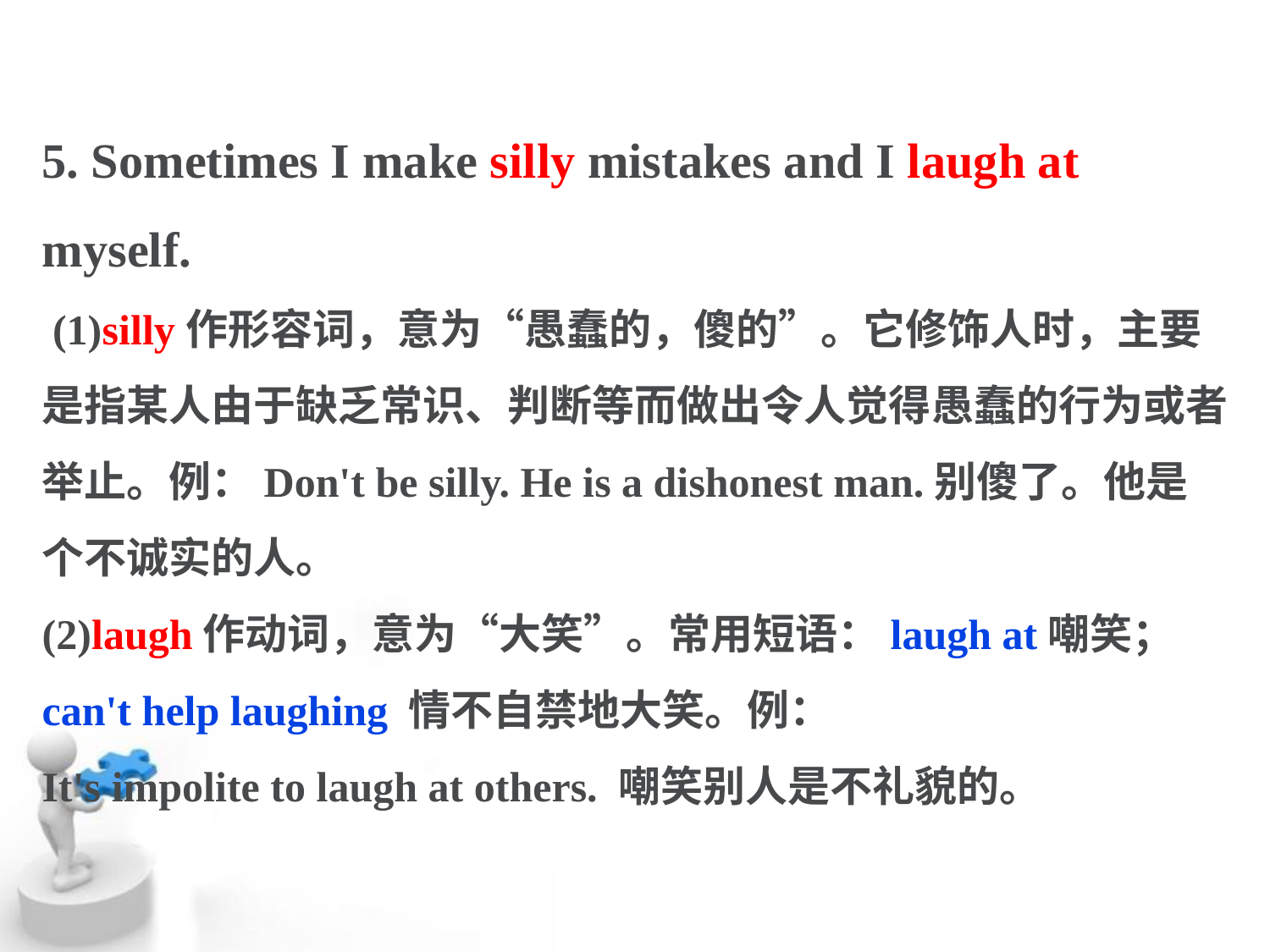

5. Sometimes I make silly mistakes and I laugh at myself.
 (1)silly作形容词，意为“愚蠢的，傻的”。它修饰人时，主要是指某人由于缺乏常识、判断等而做出令人觉得愚蠢的行为或者举止。例：Don't be silly. He is a dishonest man.别傻了。他是个不诚实的人。
(2)laugh作动词，意为“大笑”。常用短语：laugh at嘲笑；can't help laughing 情不自禁地大笑。例：
It's impolite to laugh at others. 嘲笑别人是不礼貌的。